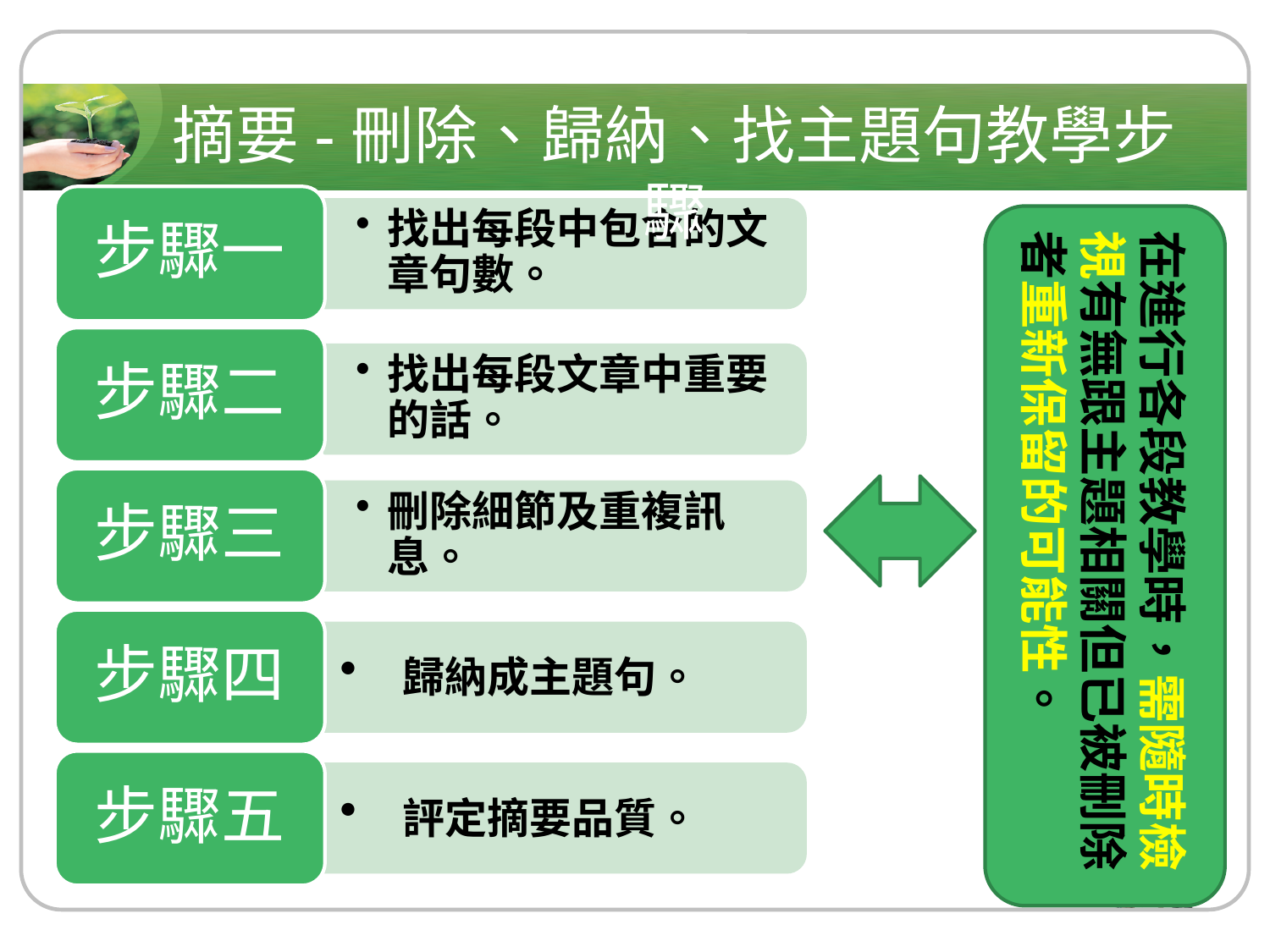

摘要-刪除、歸納、找主題句教學步驟
步驟一
找出每段中包含的文章句數。
在進行各段教學時，需隨時檢視有無跟主題相關但已被刪除者重新保留的可能性。
步驟二
找出每段文章中重要的話。
步驟三

刪除細節及重複訊息。
步驟四
 歸納成主題句。
步驟五
 評定摘要品質。